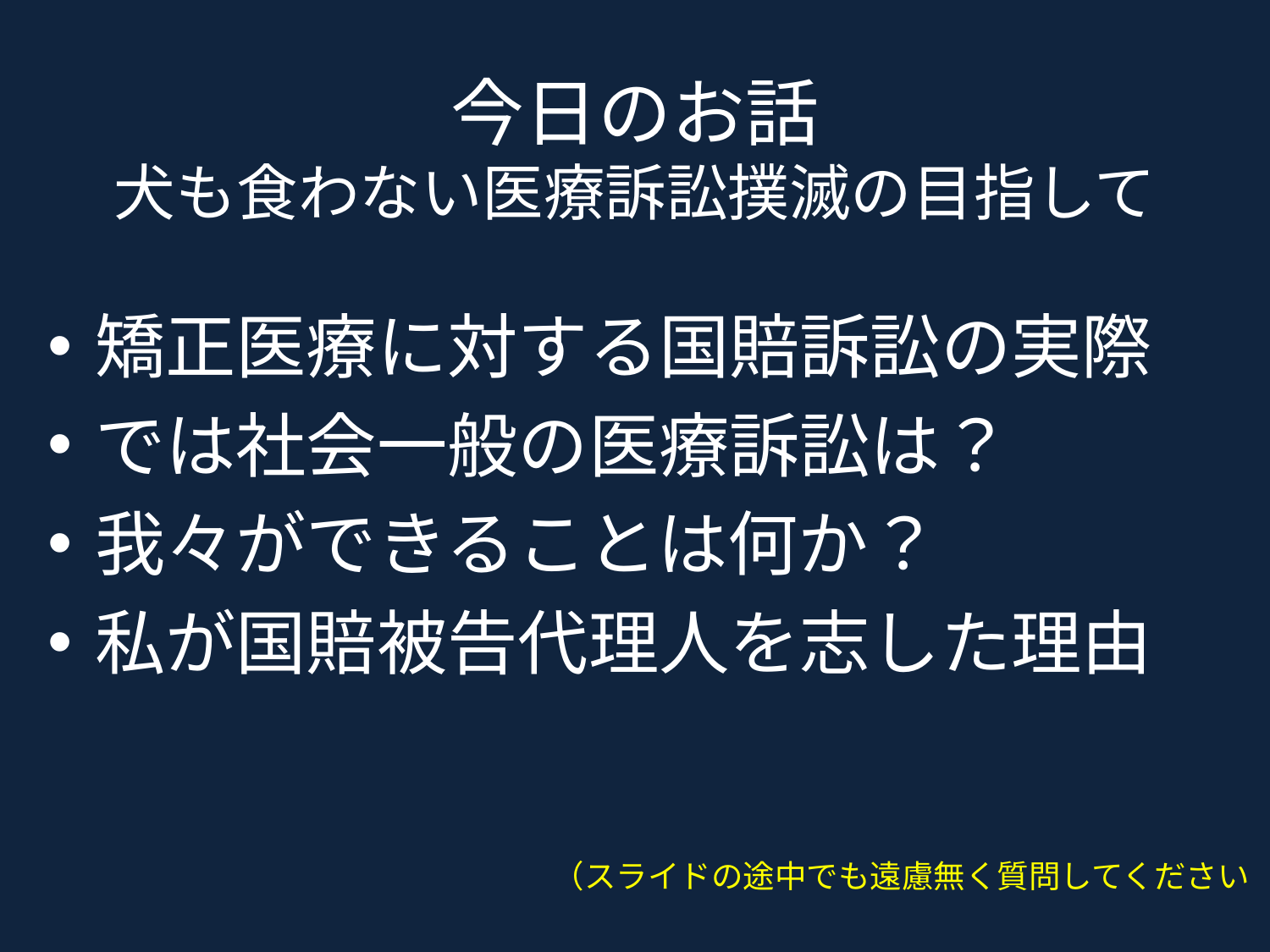

# 今日のお話 犬も食わない医療訴訟撲滅の目指して
矯正医療に対する国賠訴訟の実際
では社会一般の医療訴訟は？
我々ができることは何か？
私が国賠被告代理人を志した理由
（スライドの途中でも遠慮無く質問してください